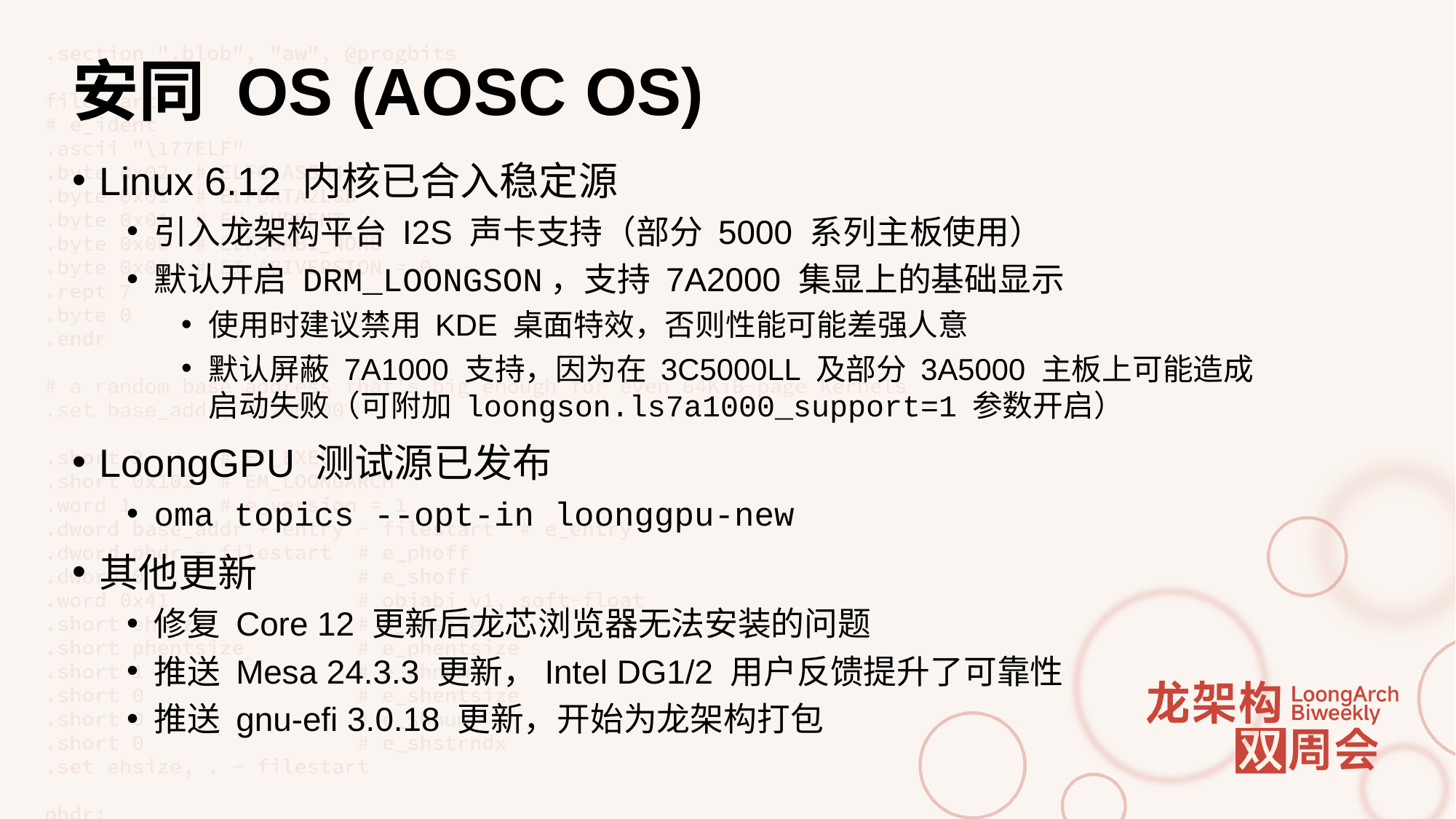

# 安同 OS (AOSC OS)
Linux 6.12 内核已合入稳定源
引入龙架构平台 I2S 声卡支持（部分 5000 系列主板使用）
默认开启 DRM_LOONGSON，支持 7A2000 集显上的基础显示
使用时建议禁用 KDE 桌面特效，否则性能可能差强人意
默认屏蔽 7A1000 支持，因为在 3C5000LL 及部分 3A5000 主板上可能造成
启动失败（可附加 loongson.ls7a1000_support=1 参数开启）
LoongGPU 测试源已发布
oma topics --opt-in loonggpu-new
其他更新
修复 Core 12 更新后龙芯浏览器无法安装的问题
推送 Mesa 24.3.3 更新，Intel DG1/2 用户反馈提升了可靠性
推送 gnu-efi 3.0.18 更新，开始为龙架构打包